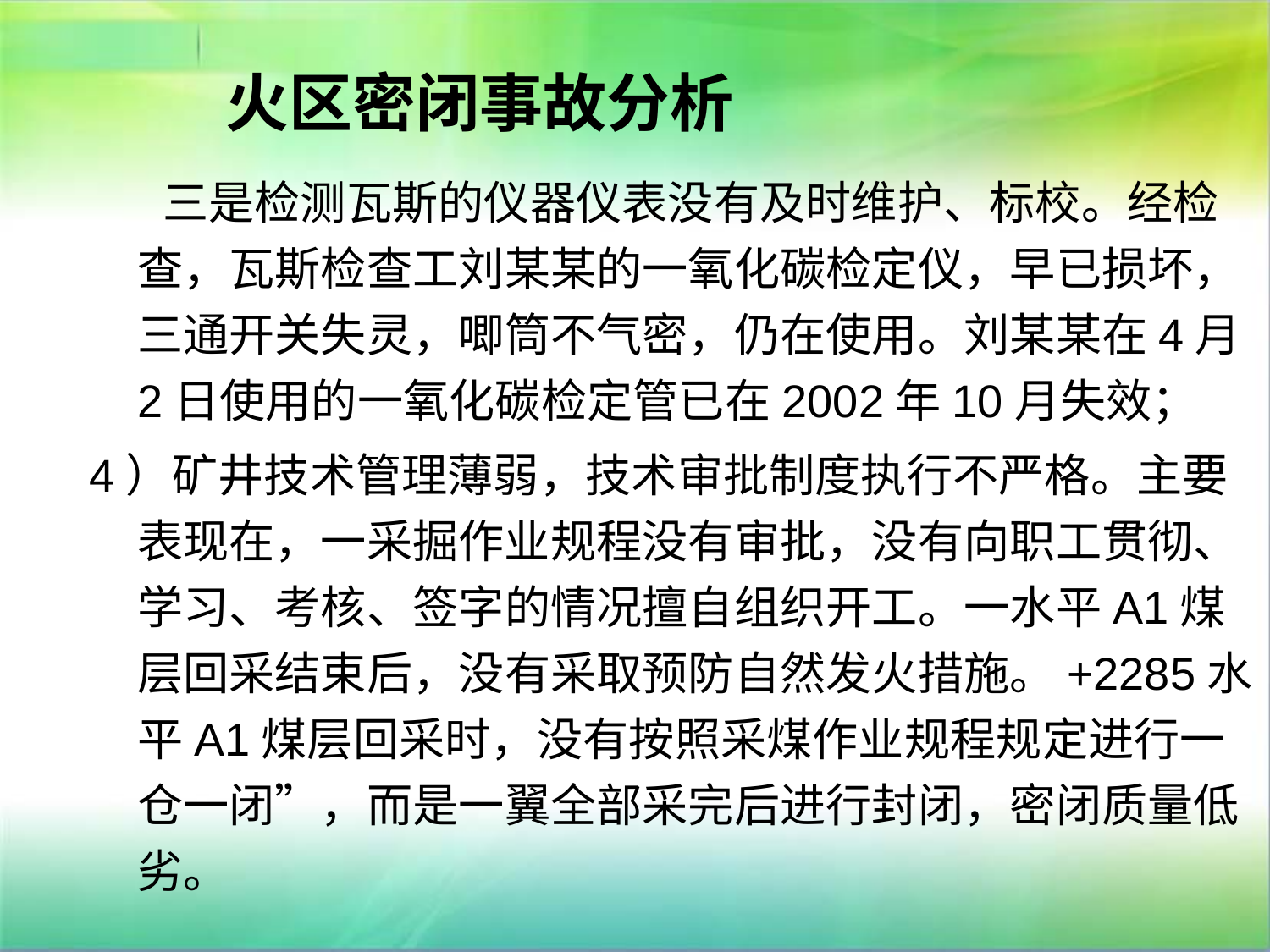

# 火区密闭事故分析
      三是检测瓦斯的仪器仪表没有及时维护、标校。经检查，瓦斯检查工刘某某的一氧化碳检定仪，早已损坏，三通开关失灵，唧筒不气密，仍在使用。刘某某在4月2日使用的一氧化碳检定管已在2002年10月失效；
4）矿井技术管理薄弱，技术审批制度执行不严格。主要表现在，一采掘作业规程没有审批，没有向职工贯彻、学习、考核、签字的情况擅自组织开工。一水平A1煤层回采结束后，没有采取预防自然发火措施。+2285水平A1煤层回采时，没有按照采煤作业规程规定进行一仓一闭”，而是一翼全部采完后进行封闭，密闭质量低劣。